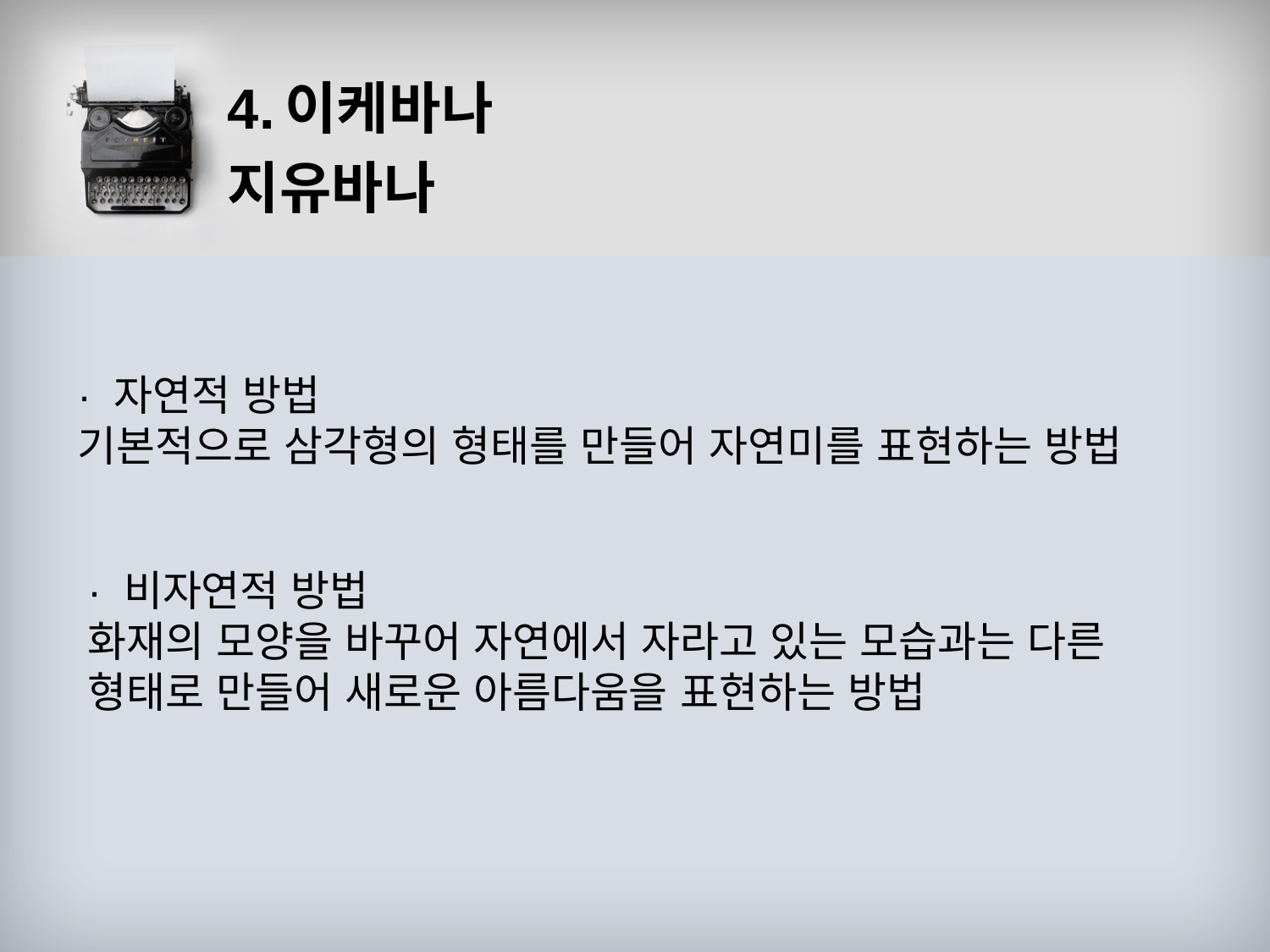

# 4.이케바나
지유바나

· 자연적 방법
기본적으로 삼각형의 형태를 만들어 자연미를 표현하는 방법

· 비자연적 방법
화재의 모양을 바꾸어 자연에서 자라고 있는 모습과는 다른 형태로 만들어 새로운 아름다움을 표현하는 방법